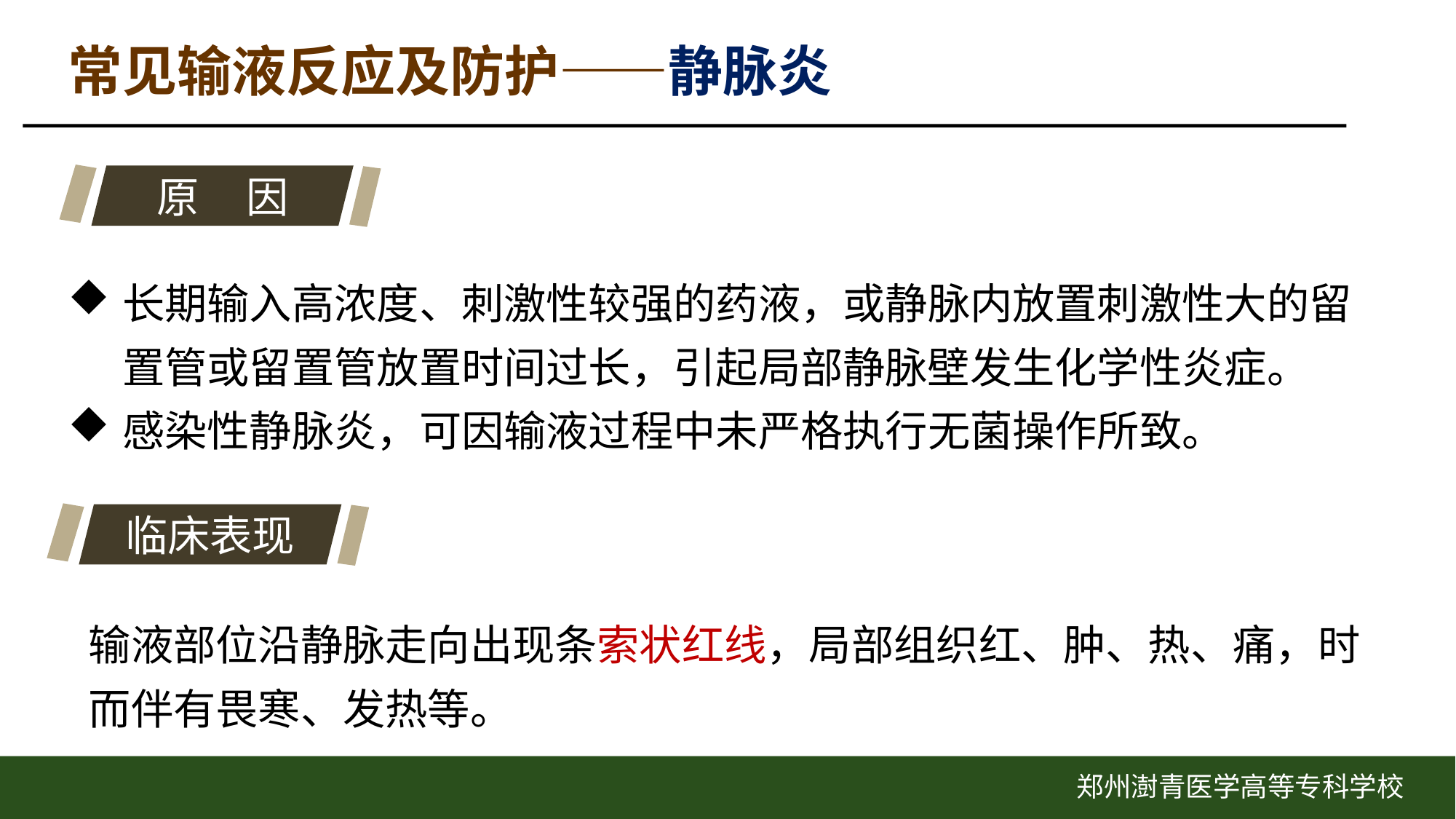

常见输液反应及防护——静脉炎

原     因

长期输入高浓度、刺激性较强的药液，或静脉内放置刺激性大的留置管或留置管放置时间过长，引起局部静脉壁发生化学性炎症。
感染性静脉炎，可因输液过程中未严格执行无菌操作所致。

临床表现

输液部位沿静脉走向出现条索状红线，局部组织红、肿、热、痛，时而伴有畏寒、发热等。
郑州澍青医学高等专科学校